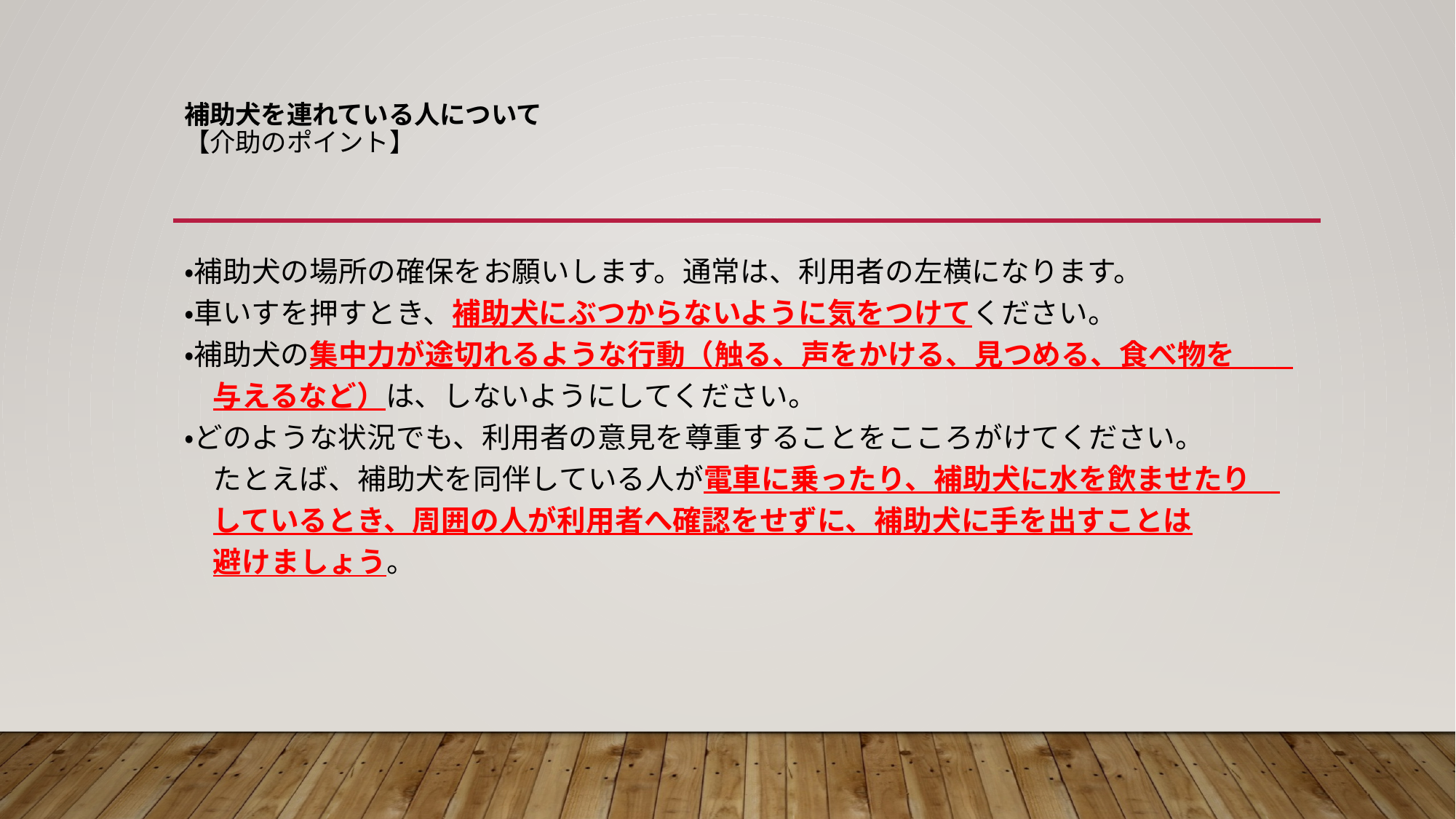

# 補助犬を連れている人について 【介助のポイント】
・補助犬の場所の確保をお願いします。通常は、利用者の左横になります。
・車いすを押すとき、補助犬にぶつからないように気をつけてください。
・補助犬の集中力が途切れるような行動（触る、声をかける、見つめる、食べ物を
　与えるなど）は、しないようにしてください。
・どのような状況でも、利用者の意見を尊重することをこころがけてください。
　たとえば、補助犬を同伴している人が電車に乗ったり、補助犬に水を飲ませたり
　しているとき、周囲の人が利用者へ確認をせずに、補助犬に手を出すことは
　避けましょう。